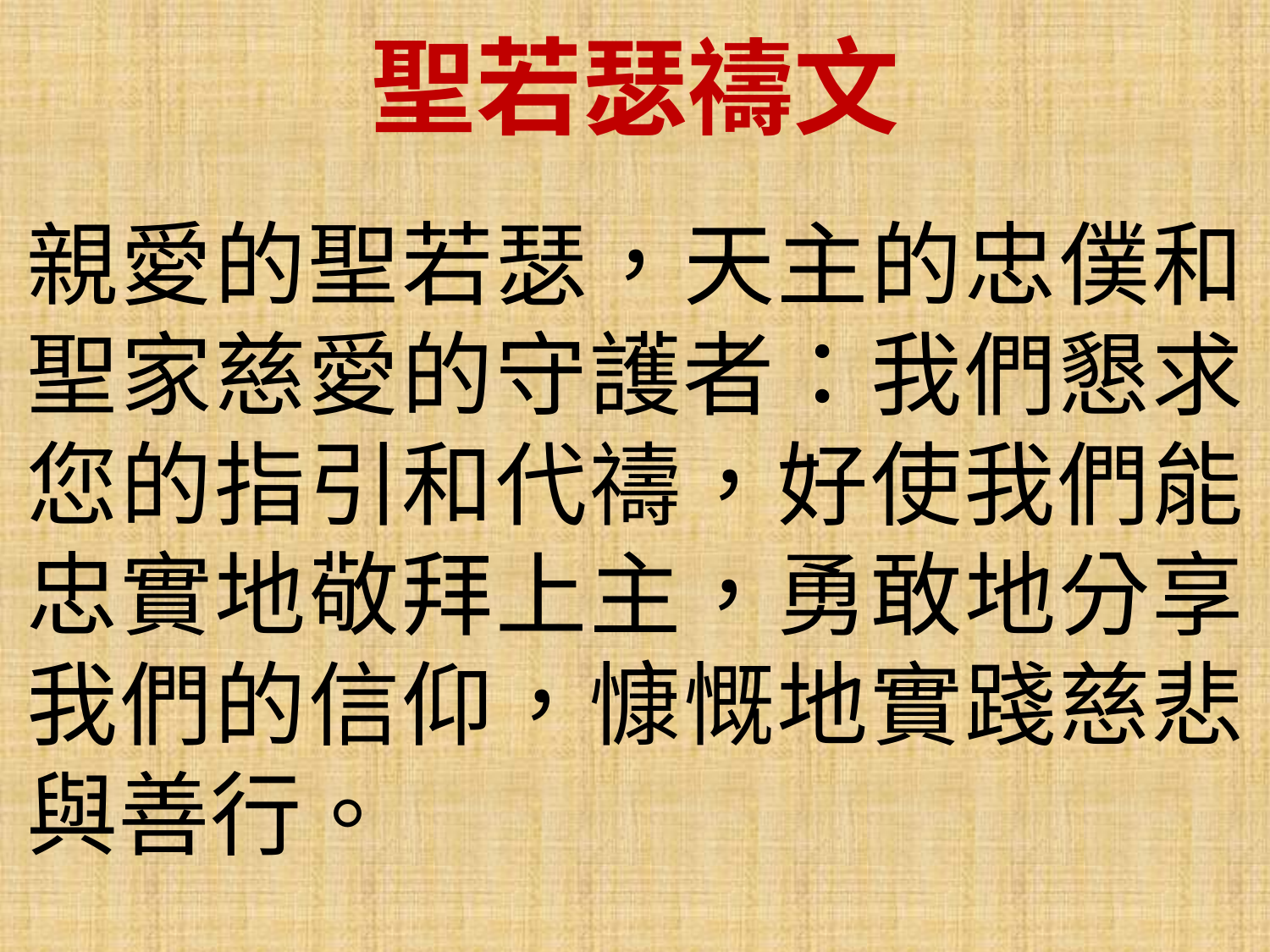

聖若瑟禱文

親愛的聖若瑟，天主的忠僕和聖家慈愛的守護者：我們懇求您的指引和代禱，好使我們能忠實地敬拜上主，勇敢地分享我們的信仰，慷慨地實踐慈悲與善行。